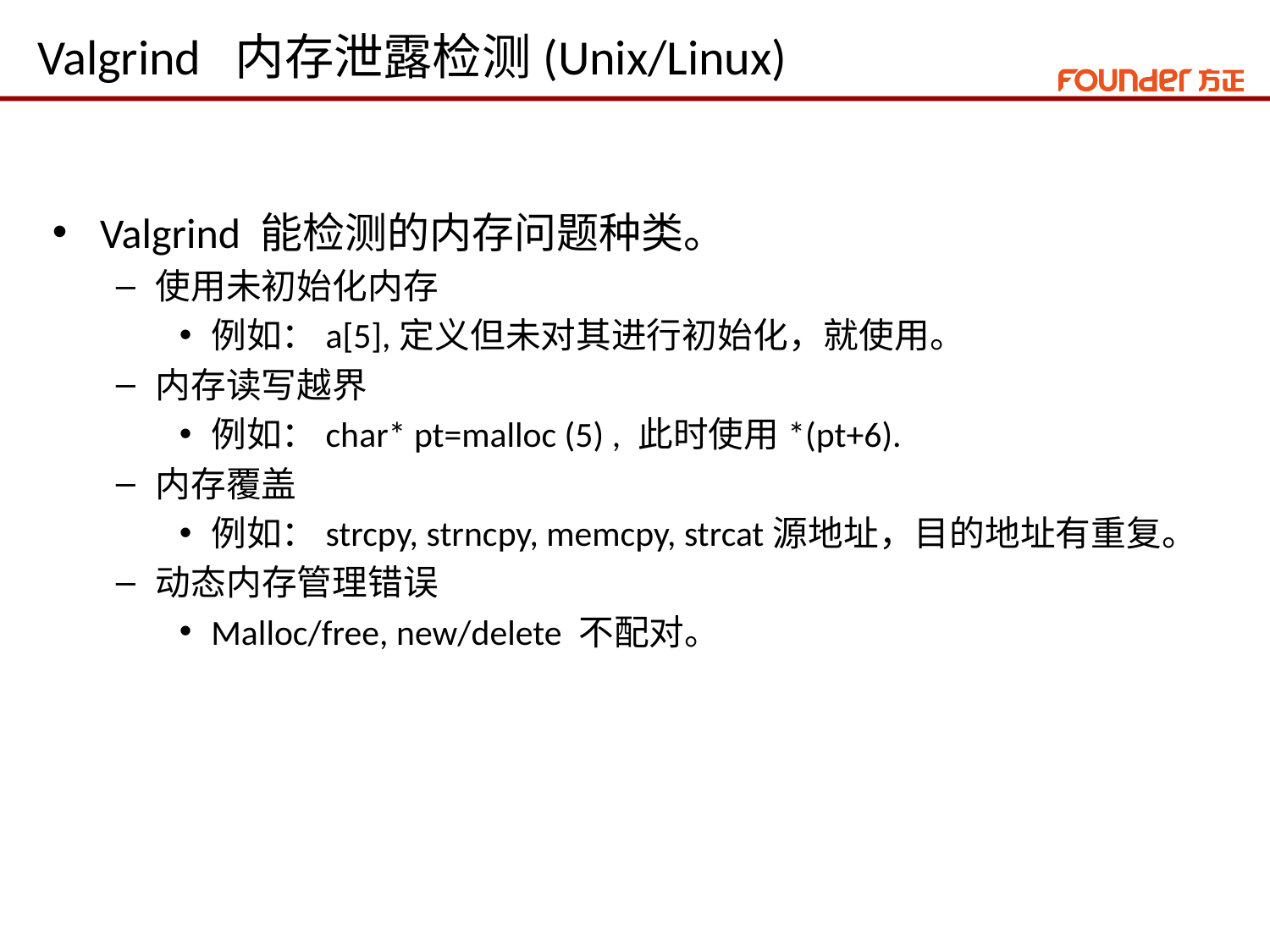

# Valgrind  内存泄露检测(Unix/Linux)

Valgrind 能检测的内存问题种类。
使用未初始化内存
例如：a[5],定义但未对其进行初始化，就使用。
内存读写越界
例如：char* pt=malloc (5) , 此时使用*(pt+6).
内存覆盖
例如：strcpy, strncpy, memcpy, strcat源地址，目的地址有重复。
动态内存管理错误
Malloc/free, new/delete 不配对。